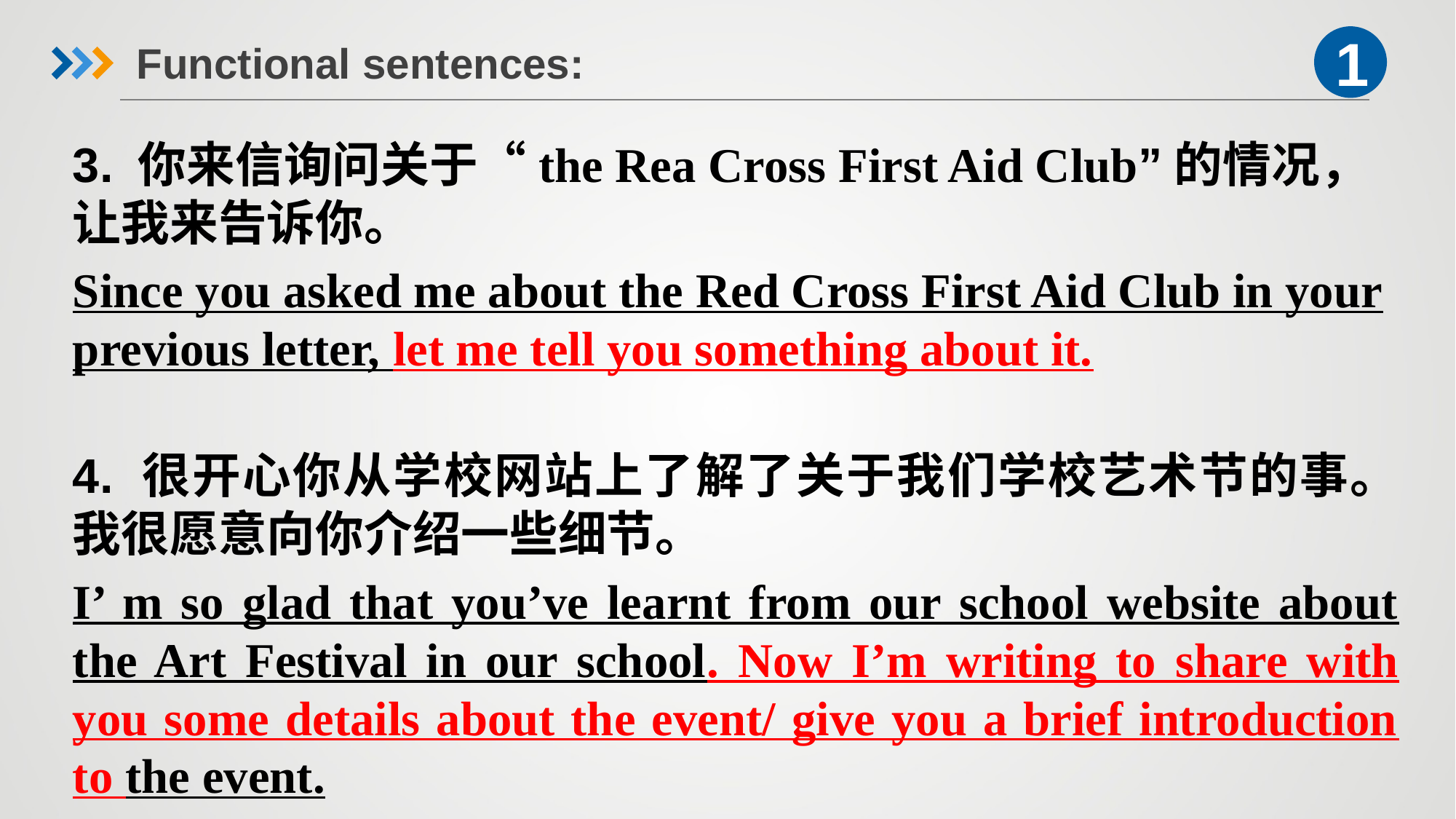

1
Functional sentences:

3. 你来信询问关于“the Rea Cross First Aid Club”的情况，让我来告诉你。
Since you asked me about the Red Cross First Aid Club in your previous letter, let me tell you something about it.

4. 很开心你从学校网站上了解了关于我们学校艺术节的事。我很愿意向你介绍一些细节。
I’ m so glad that you’ve learnt from our school website about the Art Festival in our school. Now I’m writing to share with you some details about the event/ give you a brief introduction to the event.